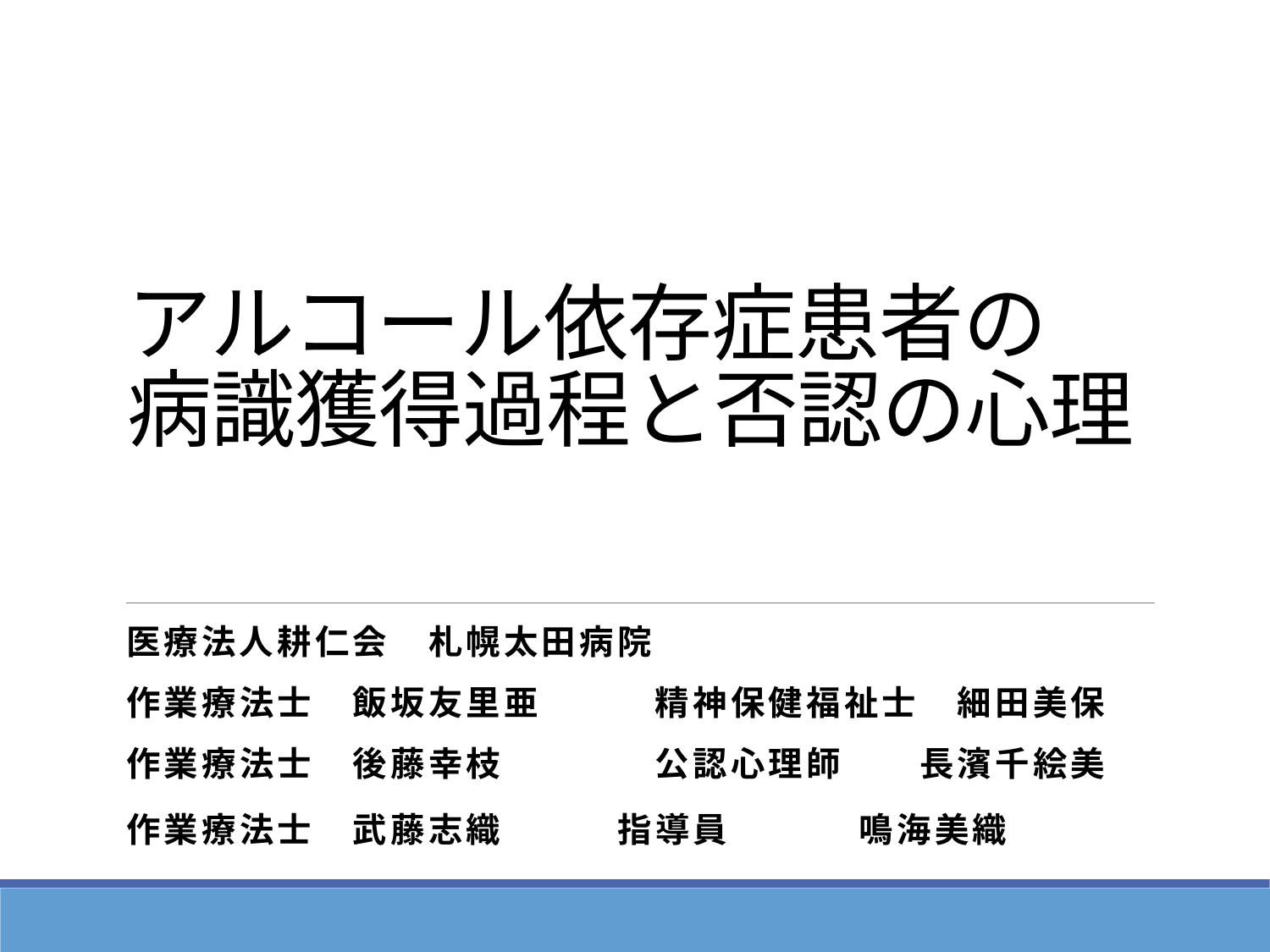

# アルコール依存症患者の 病識獲得過程と否認の心理
　医療法人耕仁会　札幌太田病院
　作業療法士　飯坂友里亜　　　精神保健福祉士　細田美保
　作業療法士　後藤幸枝　　　　公認心理師　　長濱千絵美
　作業療法士　武藤志織          指導員　　　鳴海美織